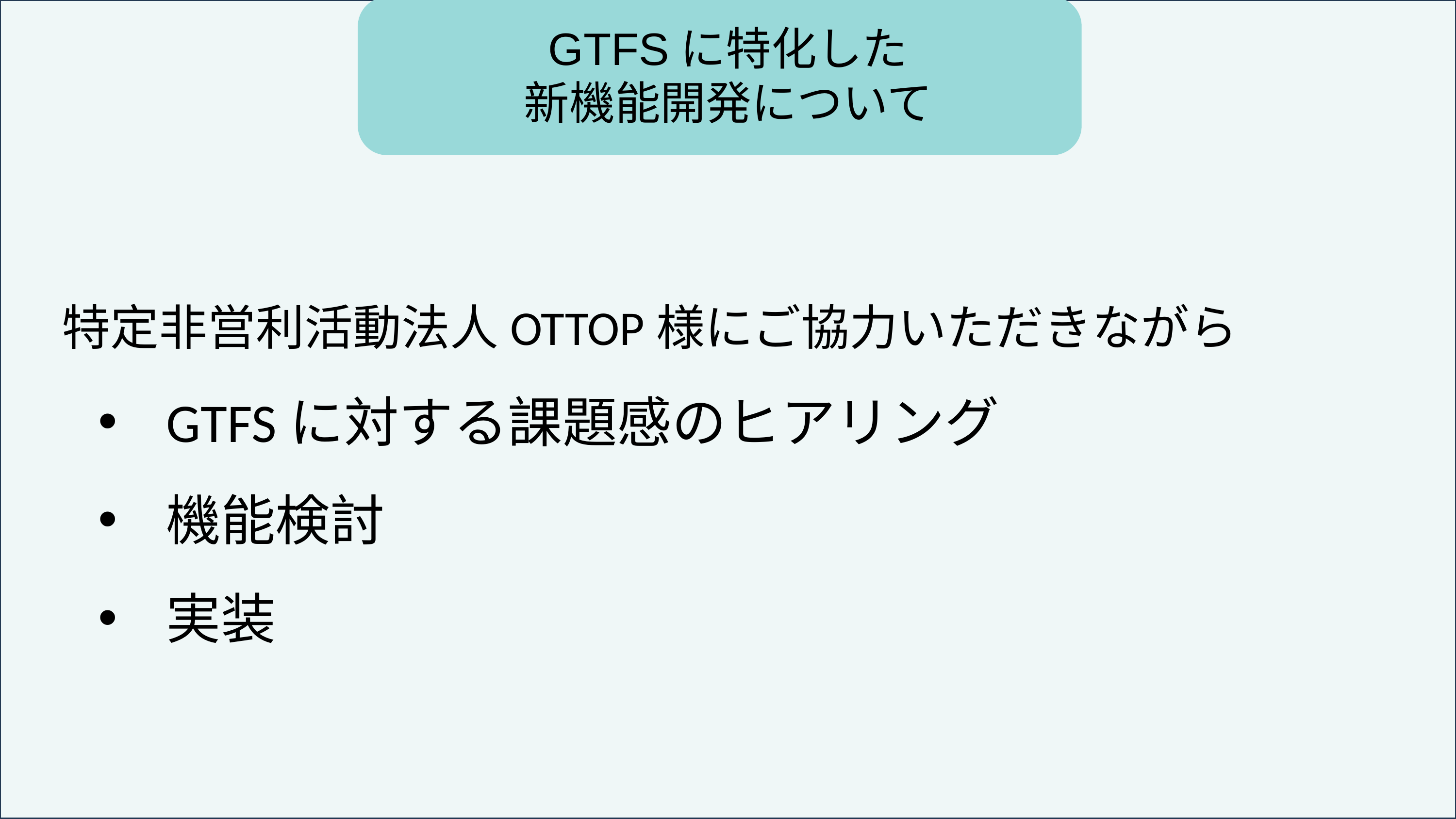

GTFSに特化した
新機能開発について

特定非営利活動法人OTTOP様にご協力いただきながら
GTFSに対する課題感のヒアリング
機能検討
実装